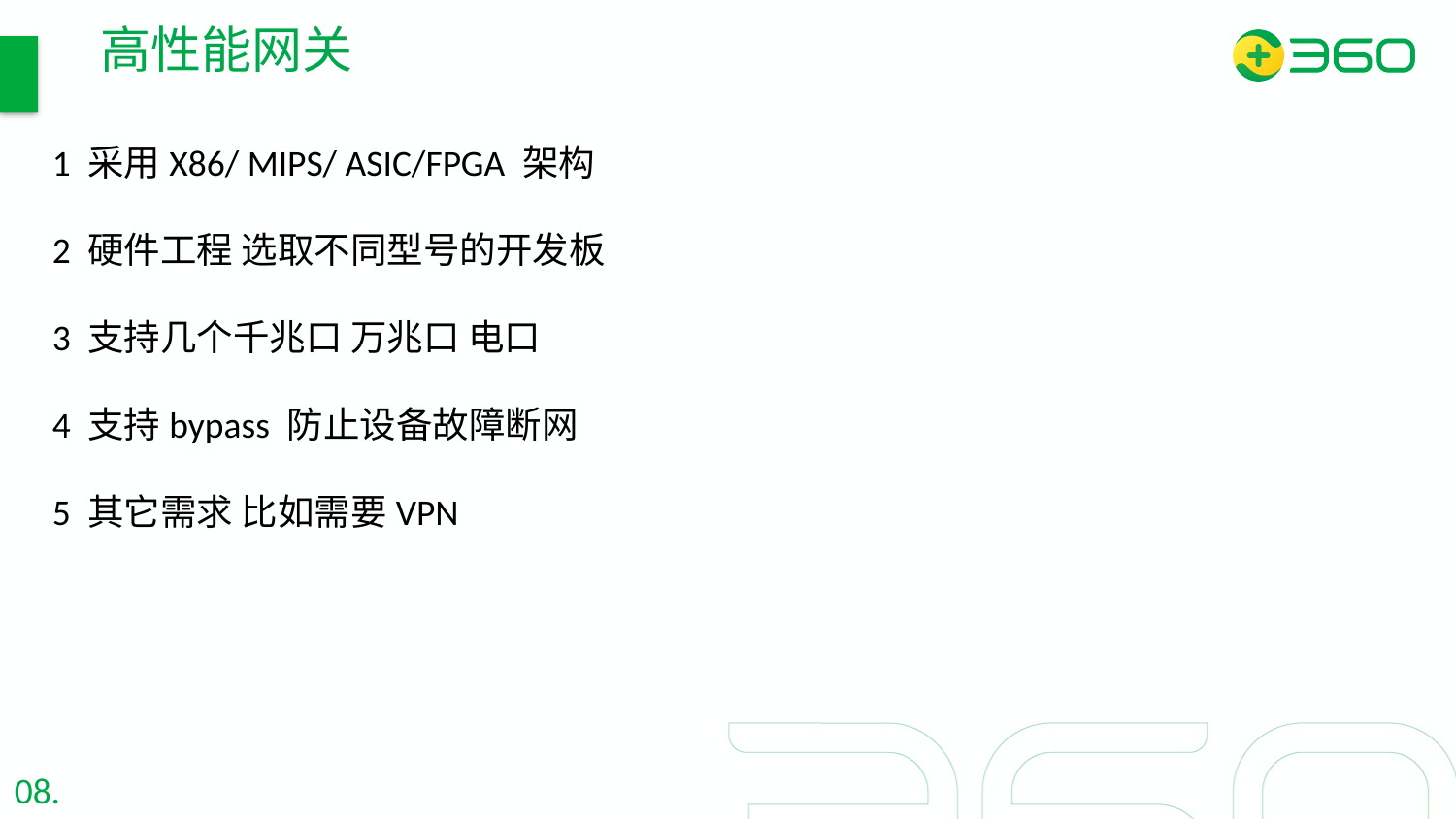

高性能网关

1 采用X86/ MIPS/ ASIC/FPGA 架构

2 硬件工程 选取不同型号的开发板

3 支持几个千兆口 万兆口 电口

4 支持bypass 防止设备故障断网

5 其它需求 比如需要VPN
08.